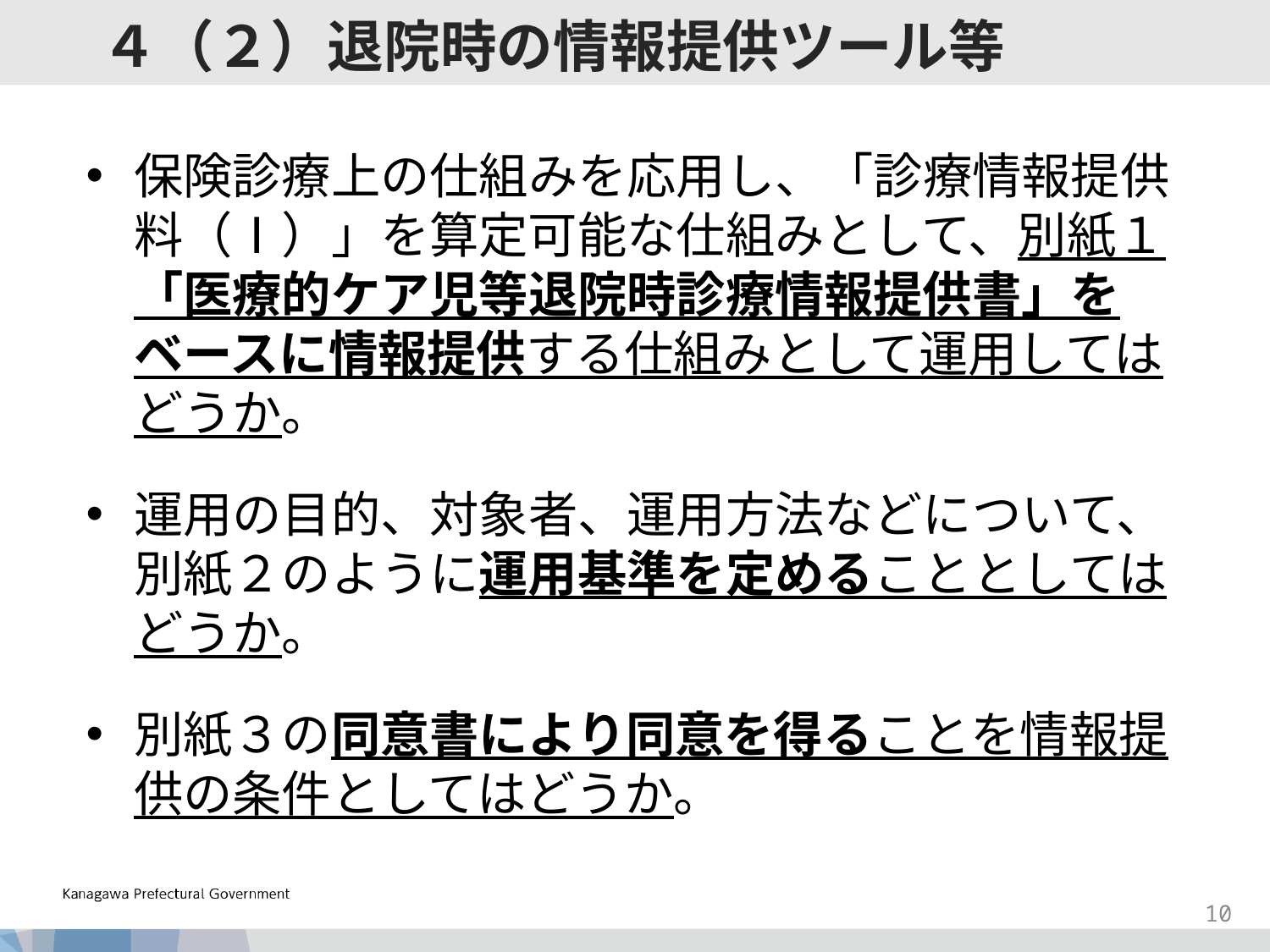

４（２）退院時の情報提供ツール等
保険診療上の仕組みを応用し、「診療情報提供料（Ⅰ）」を算定可能な仕組みとして、別紙１「医療的ケア児等退院時診療情報提供書」をベースに情報提供する仕組みとして運用してはどうか。
運用の目的、対象者、運用方法などについて、別紙２のように運用基準を定めることとしてはどうか。
別紙３の同意書により同意を得ることを情報提供の条件としてはどうか。

10